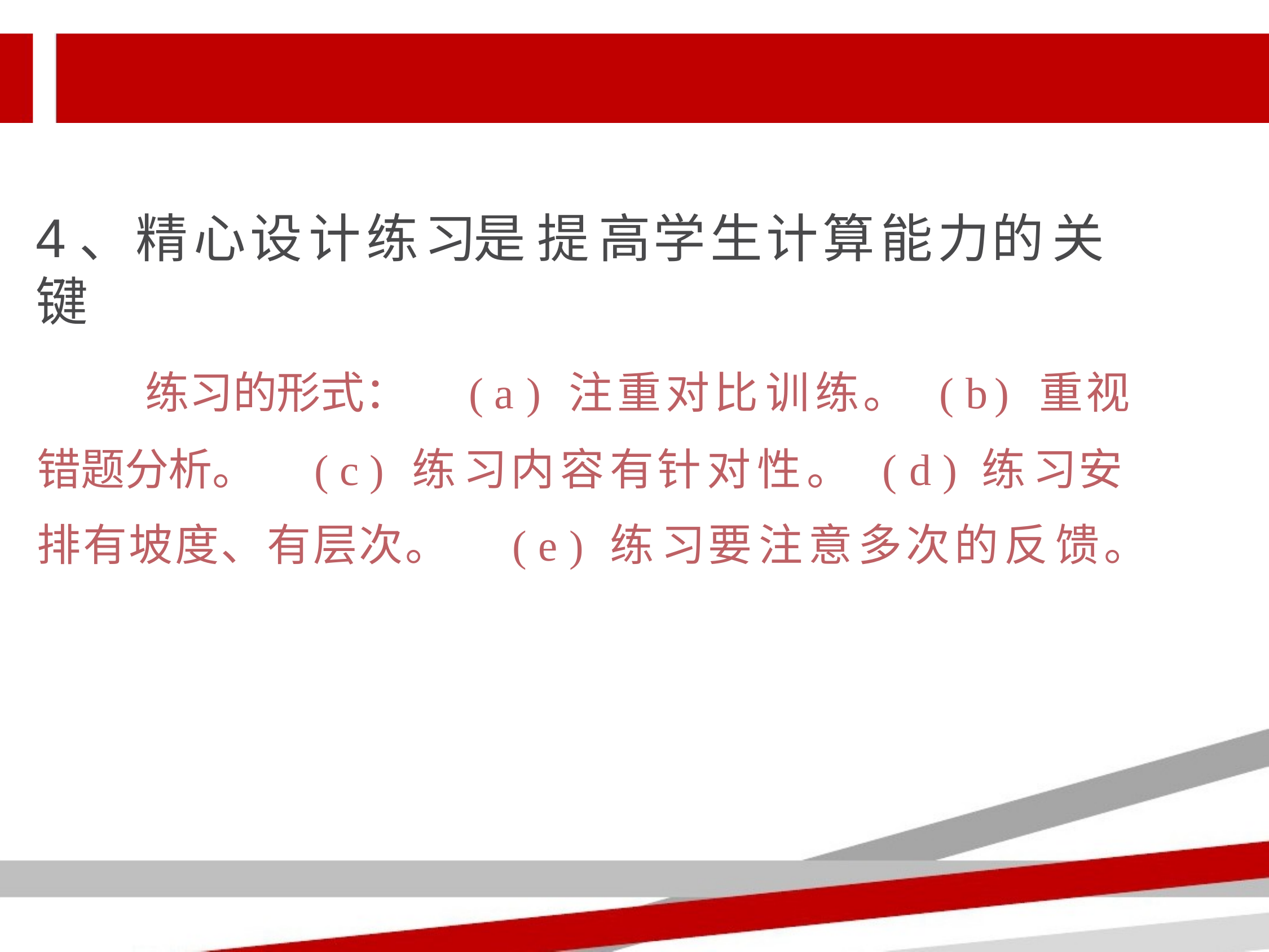

# 4、精心设计练习是 提高学生计算能力的关键
练习的形式：
( a )	注重对比训练。
( b)	重视
错题分析。	( c )	练习内容有针对性。 ( d )	练习安 排有坡度、有层次。	( e )	练习要注意多次的反馈。